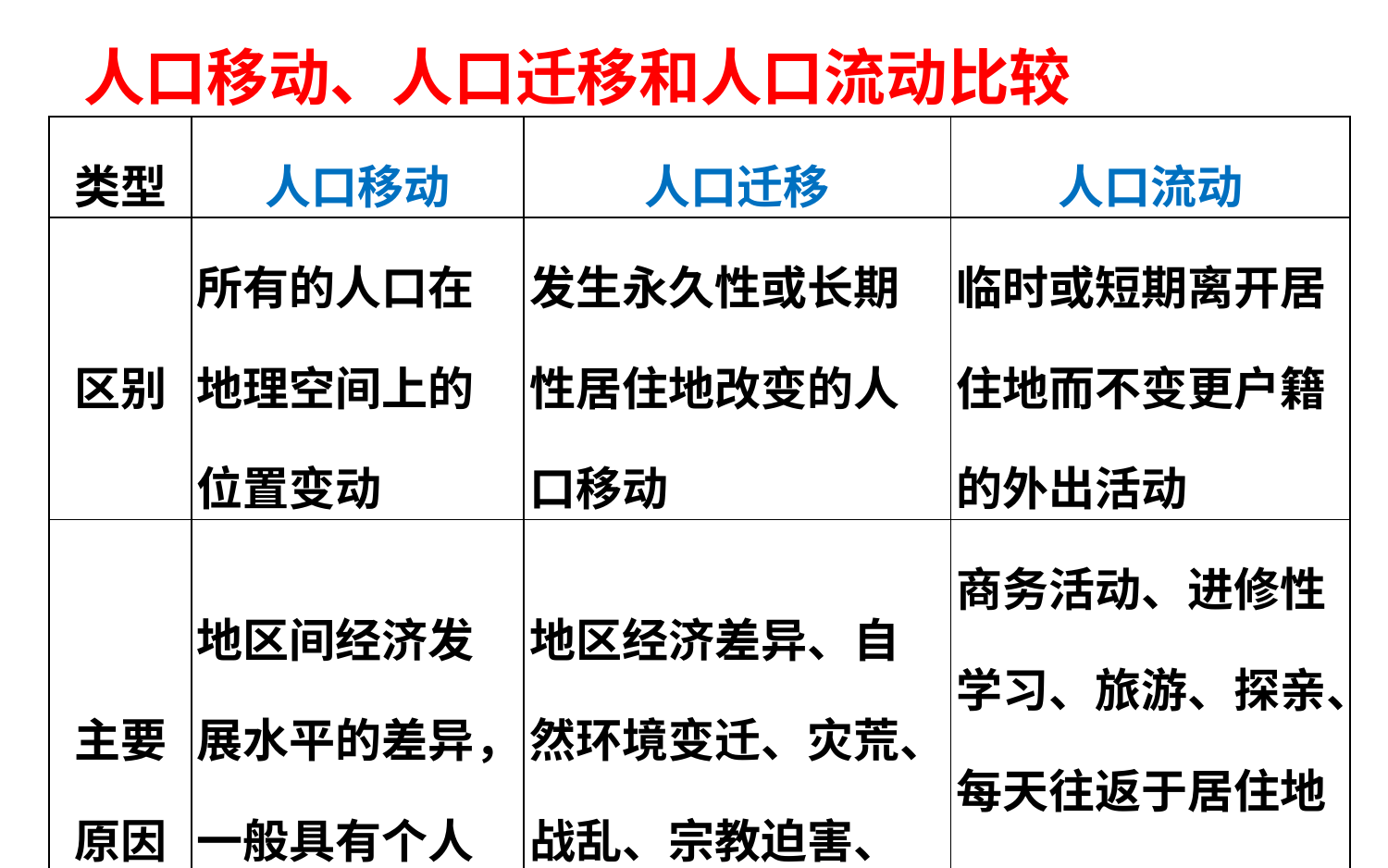

# 人口移动、人口迁移和人口流动比较
| 类型 | 人口移动 | 人口迁移 | 人口流动 |
| --- | --- | --- | --- |
| 区别 | 所有的人口在地理空间上的位置变动 | 发生永久性或长期性居住地改变的人口移动 | 临时或短期离开居住地而不变更户籍的外出活动 |
| 主要原因 | 地区间经济发展水平的差异，一般具有个人主观决策性 | 地区经济差异、自然环境变迁、灾荒、战乱、宗教迫害、政策、政治等 | 商务活动、进修性学习、旅游、探亲、每天往返于居住地与工作地之间的通勤等 |